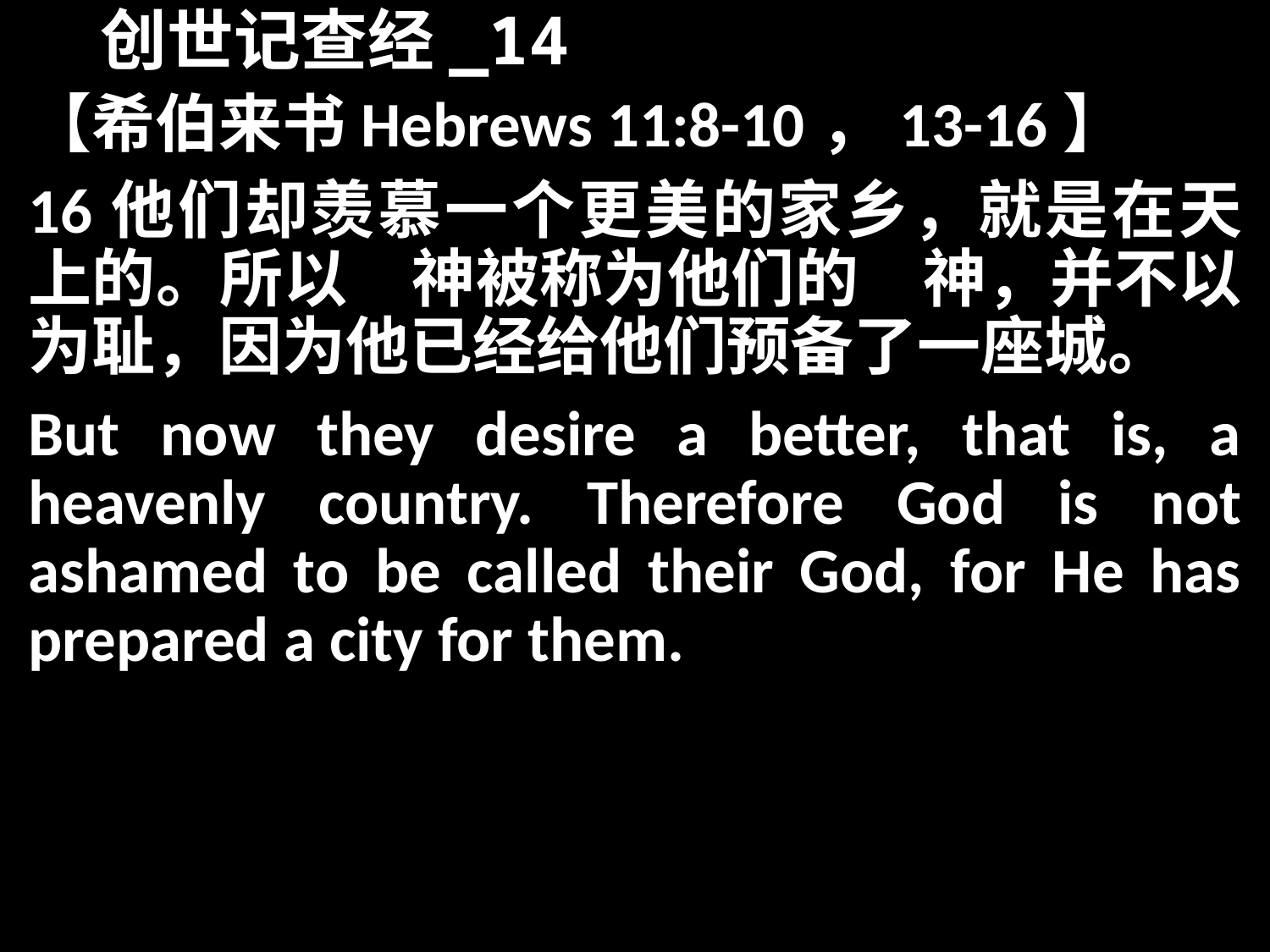

# 创世记查经_14
【希伯来书Hebrews 11:8-10，13-16】
16他们却羡慕一个更美的家乡，就是在天上的。所以　神被称为他们的　神，并不以为耻，因为他已经给他们预备了一座城。
But now they desire a better, that is, a heavenly country. Therefore God is not ashamed to be called their God, for He has prepared a city for them.